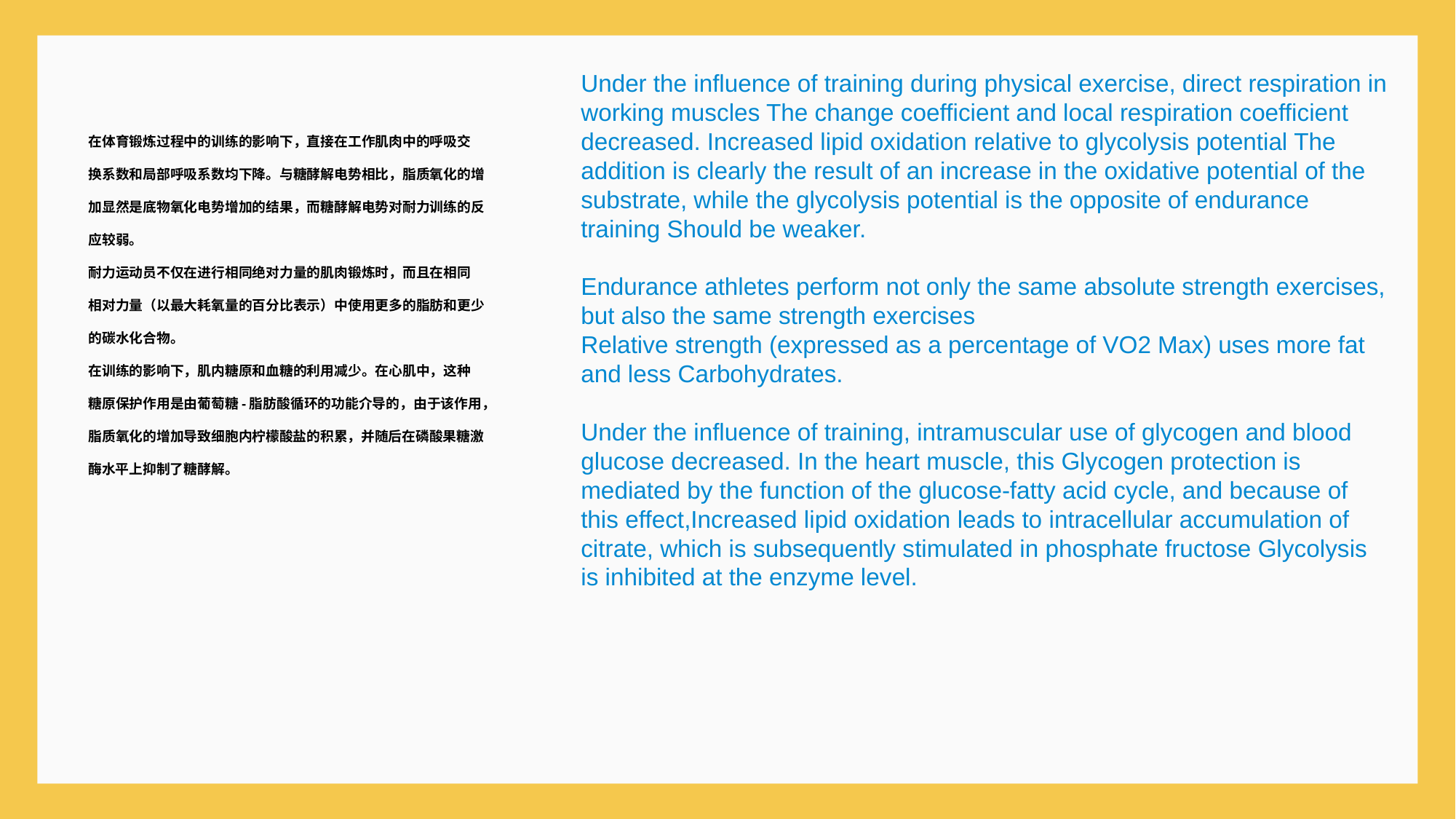

Under the influence of training during physical exercise, direct respiration in working muscles The change coefficient and local respiration coefficient decreased. Increased lipid oxidation relative to glycolysis potential The addition is clearly the result of an increase in the oxidative potential of the substrate, while the glycolysis potential is the opposite of endurance training Should be weaker.

Endurance athletes perform not only the same absolute strength exercises, but also the same strength exercises
Relative strength (expressed as a percentage of VO2 Max) uses more fat and less Carbohydrates.

Under the influence of training, intramuscular use of glycogen and blood glucose decreased. In the heart muscle, this Glycogen protection is mediated by the function of the glucose-fatty acid cycle, and because of this effect,Increased lipid oxidation leads to intracellular accumulation of citrate, which is subsequently stimulated in phosphate fructose Glycolysis is inhibited at the enzyme level.
在体育锻炼过程中的训练的影响下，直接在工作肌肉中的呼吸交

换系数和局部呼吸系数均下降。与糖酵解电势相比，脂质氧化的增

加显然是底物氧化电势增加的结果，而糖酵解电势对耐力训练的反

应较弱。

耐力运动员不仅在进行相同绝对力量的肌肉锻炼时，而且在相同

相对力量（以最大耗氧量的百分比表示）中使用更多的脂肪和更少

的碳水化合物。

在训练的影响下，肌内糖原和血糖的利用减少。在心肌中，这种

糖原保护作用是由葡萄糖-脂肪酸循环的功能介导的，由于该作用，

脂质氧化的增加导致细胞内柠檬酸盐的积累，并随后在磷酸果糖激

酶水平上抑制了糖酵解。